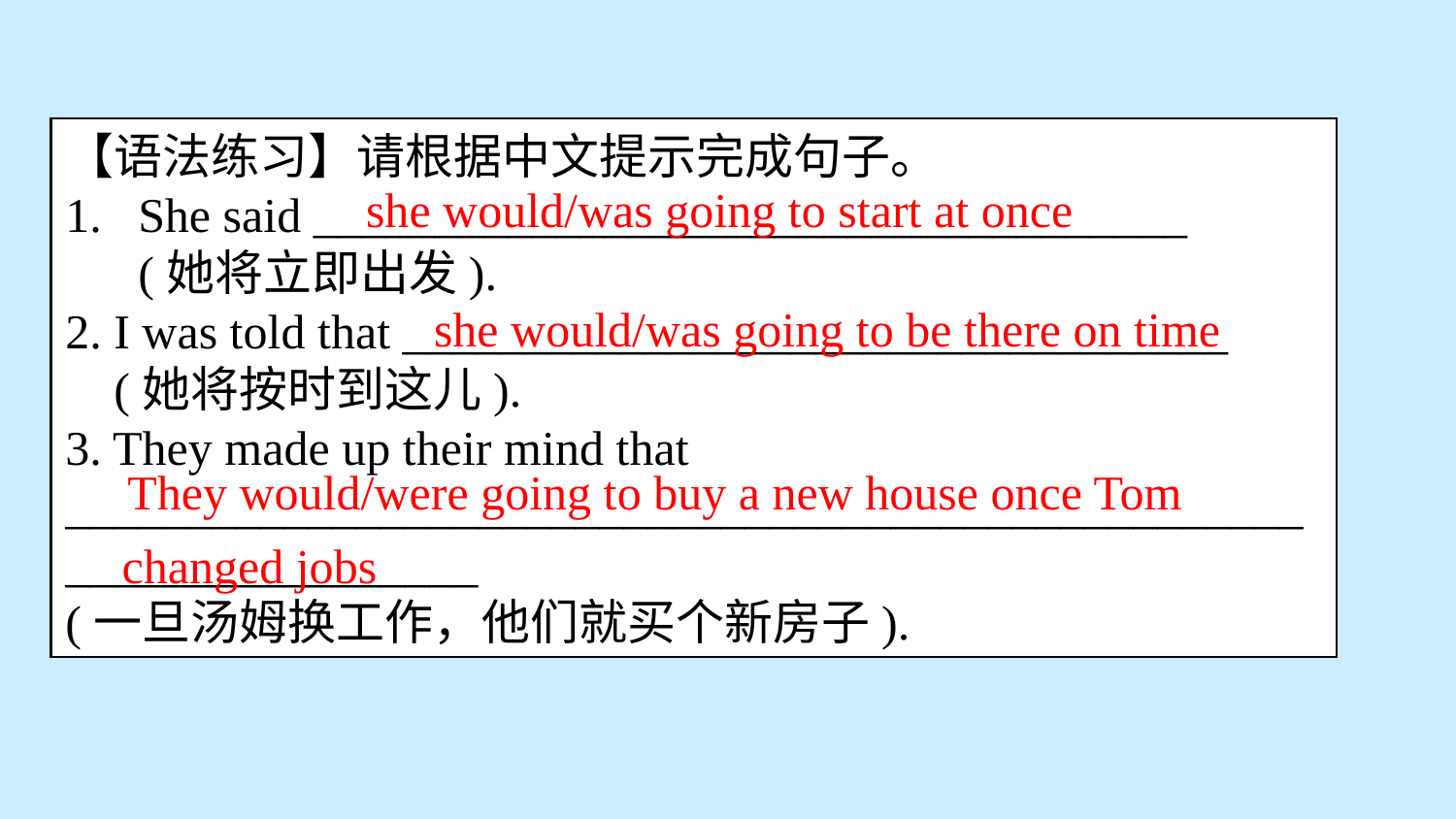

【语法练习】请根据中文提示完成句子。
She said ____________________________________
      (她将立即出发).
2. I was told that __________________________________
    (她将按时到这儿).
3. They made up their mind that ____________________________________________________________________
(一旦汤姆换工作，他们就买个新房子).
she would/was going to start at once
she would/was going to be there on time
They would/were going to buy a new house once Tom
changed jobs